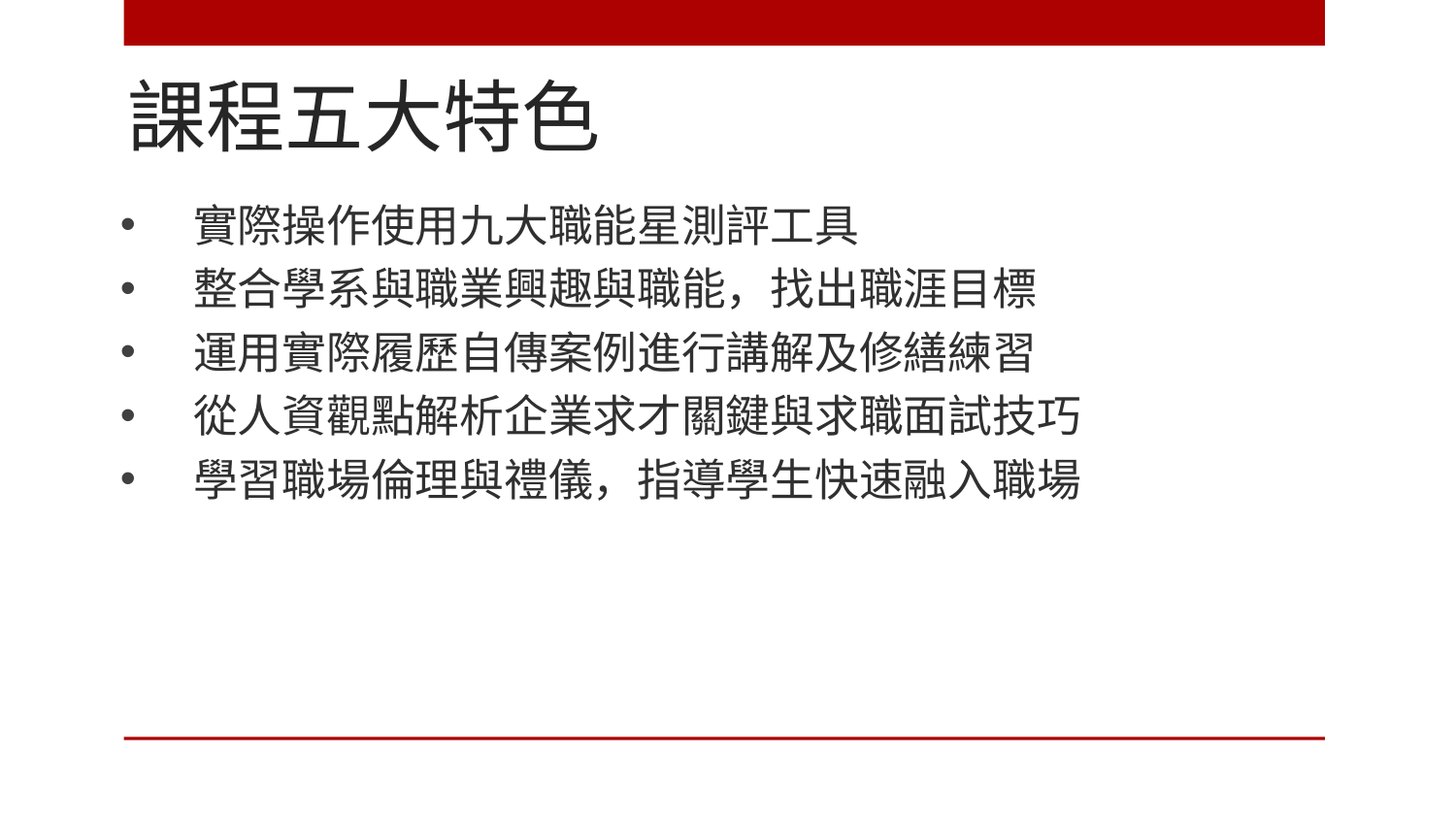

# 課程五大特色
實際操作使用九大職能星測評工具
整合學系與職業興趣與職能，找出職涯目標
運用實際履歷自傳案例進行講解及修繕練習
從人資觀點解析企業求才關鍵與求職面試技巧
學習職場倫理與禮儀，指導學生快速融入職場